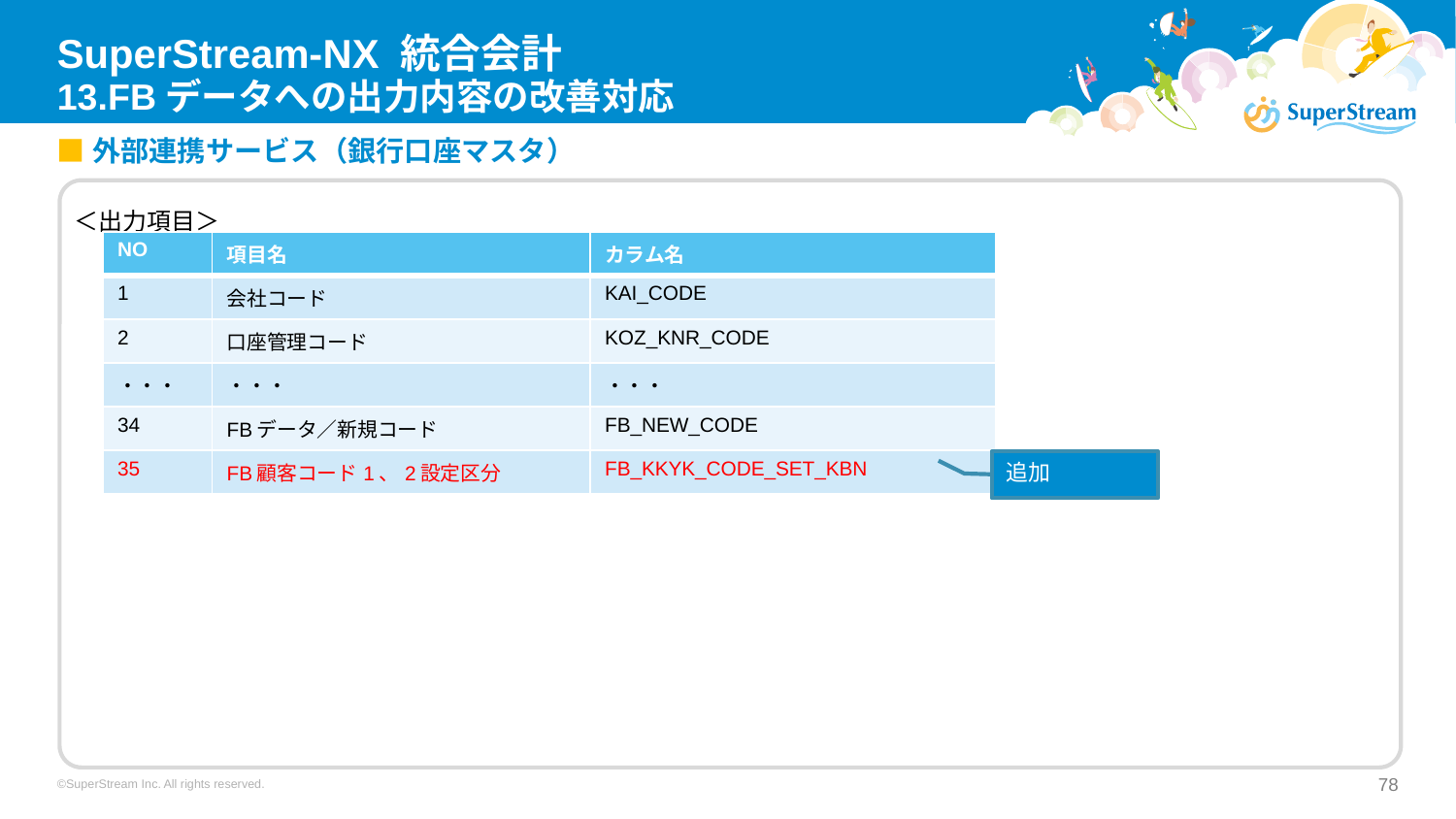

# SuperStream-NX 統合会計 13.FBデータへの出力内容の改善対応
■外部連携サービス（銀行口座マスタ）

「
＜出力項目＞

| NO | 項目名 | カラム名 |
| --- | --- | --- |
| 1 | 会社コード | KAI\_CODE |
| 2 | 口座管理コード | KOZ\_KNR\_CODE |
| ・・・ | ・・・ | ・・・ |
| 34 | FBデータ／新規コード | FB\_NEW\_CODE |
| 35 | FB顧客コード1、2設定区分 | FB\_KKYK\_CODE\_SET\_KBN |
追加
©SuperStream Inc. All rights reserved.
78